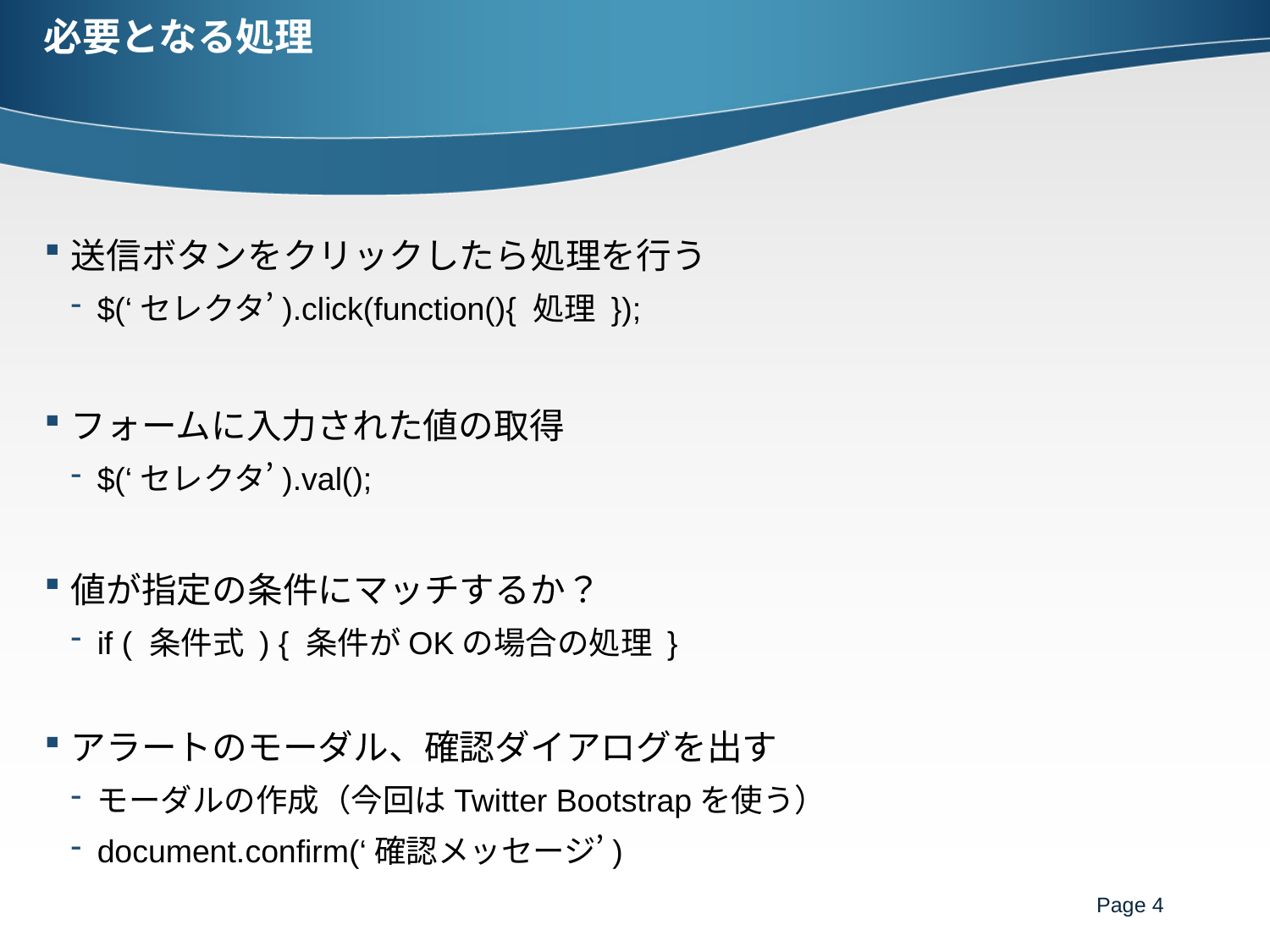

# 必要となる処理
送信ボタンをクリックしたら処理を行う
$(‘セレクタ’).click(function(){ 処理 });

フォームに入力された値の取得
$(‘セレクタ’).val();

値が指定の条件にマッチするか？
if ( 条件式 ) { 条件がOKの場合の処理 }

アラートのモーダル、確認ダイアログを出す
モーダルの作成（今回はTwitter Bootstrapを使う）
document.confirm(‘確認メッセージ’)
Page 4